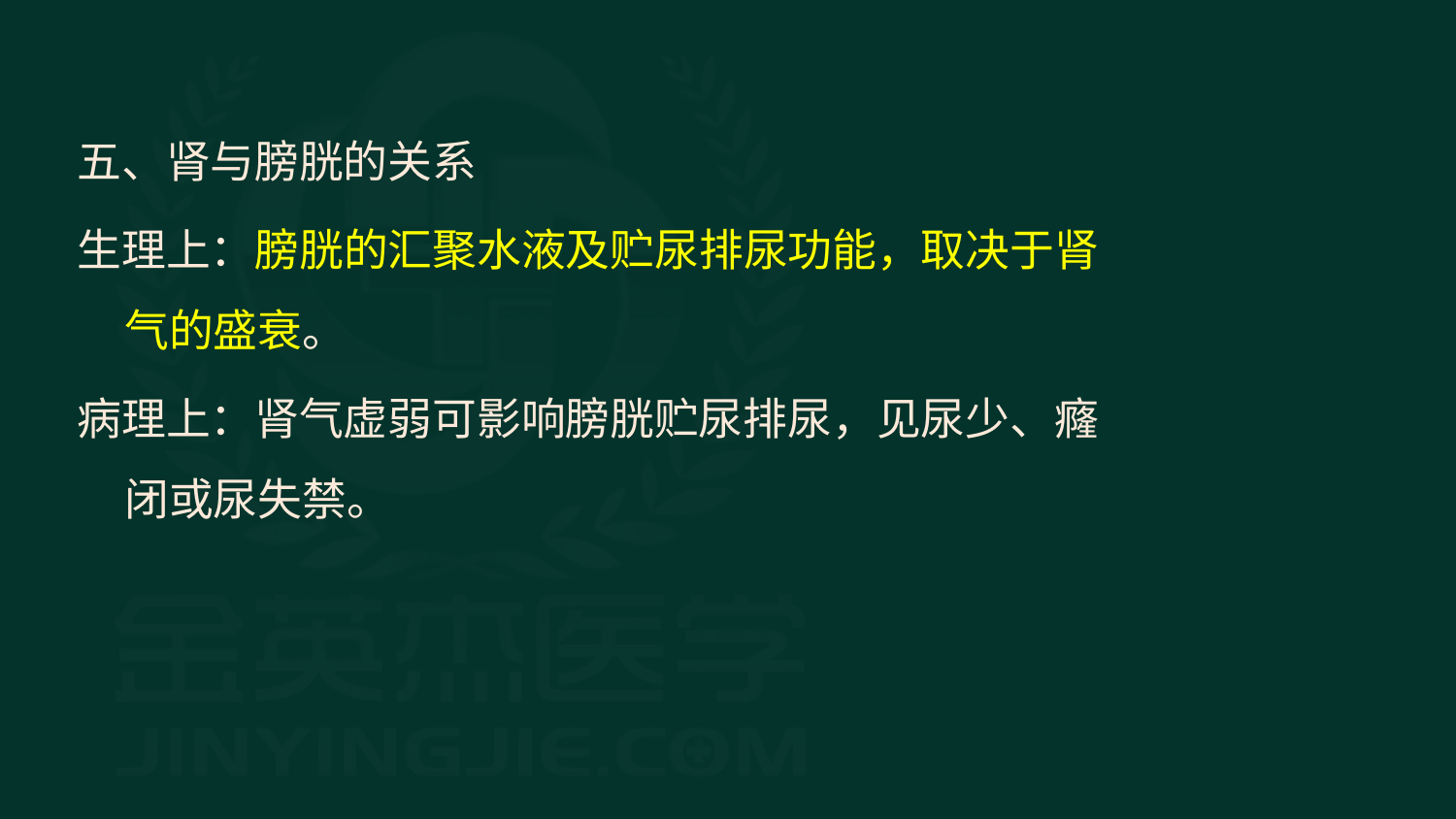

五、肾与膀胱的关系
生理上：膀胱的汇聚水液及贮尿排尿功能，取决于肾气的盛衰。
病理上：肾气虚弱可影响膀胱贮尿排尿，见尿少、癃闭或尿失禁。